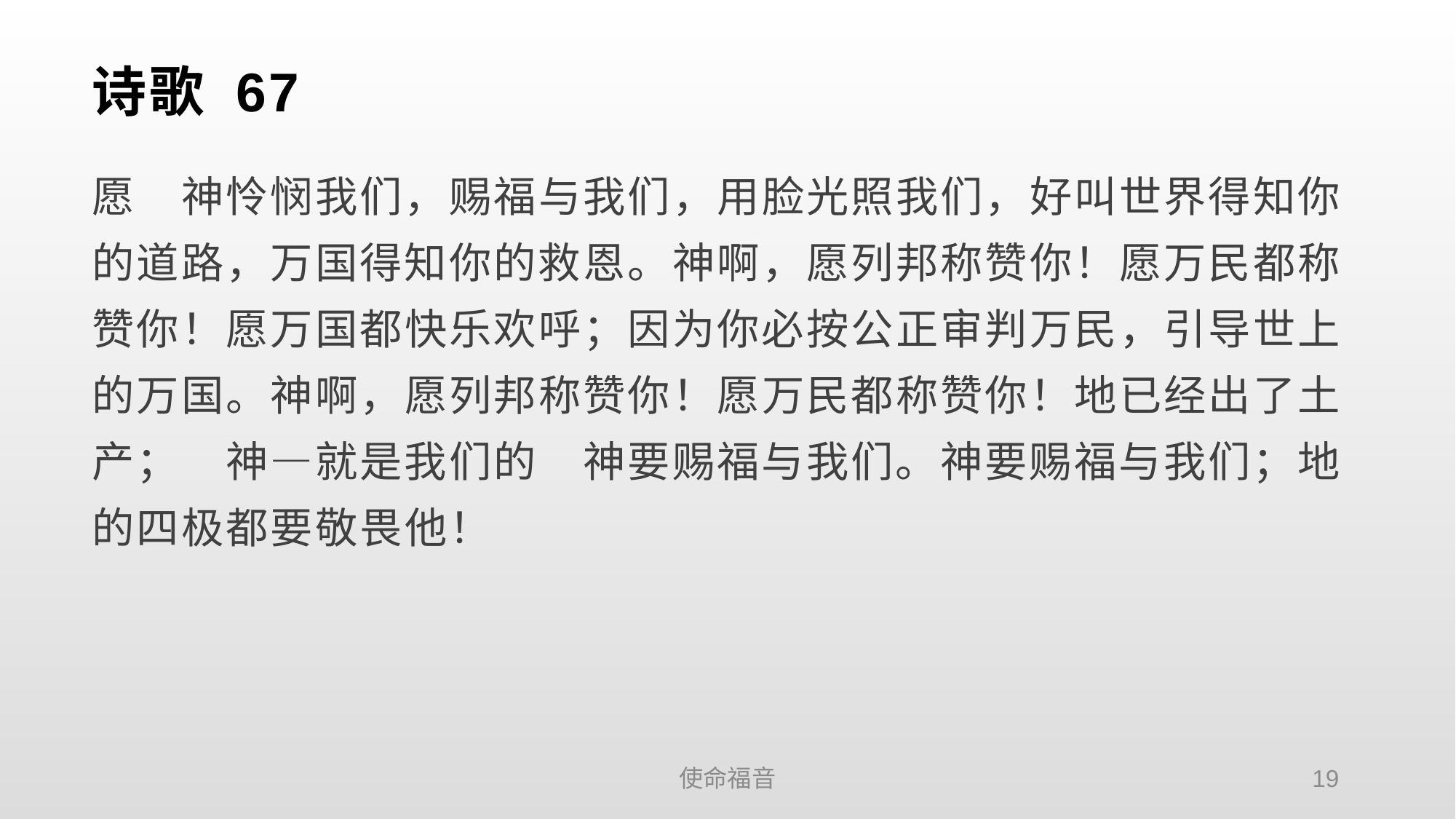

# 诗歌 67
愿　神怜悯我们，赐福与我们，用脸光照我们，好叫世界得知你的道路，万国得知你的救恩。神啊，愿列邦称赞你！愿万民都称赞你！愿万国都快乐欢呼；因为你必按公正审判万民，引导世上的万国。神啊，愿列邦称赞你！愿万民都称赞你！地已经出了土产；　神―就是我们的　神要赐福与我们。神要赐福与我们；地的四极都要敬畏他！
使命福音
19